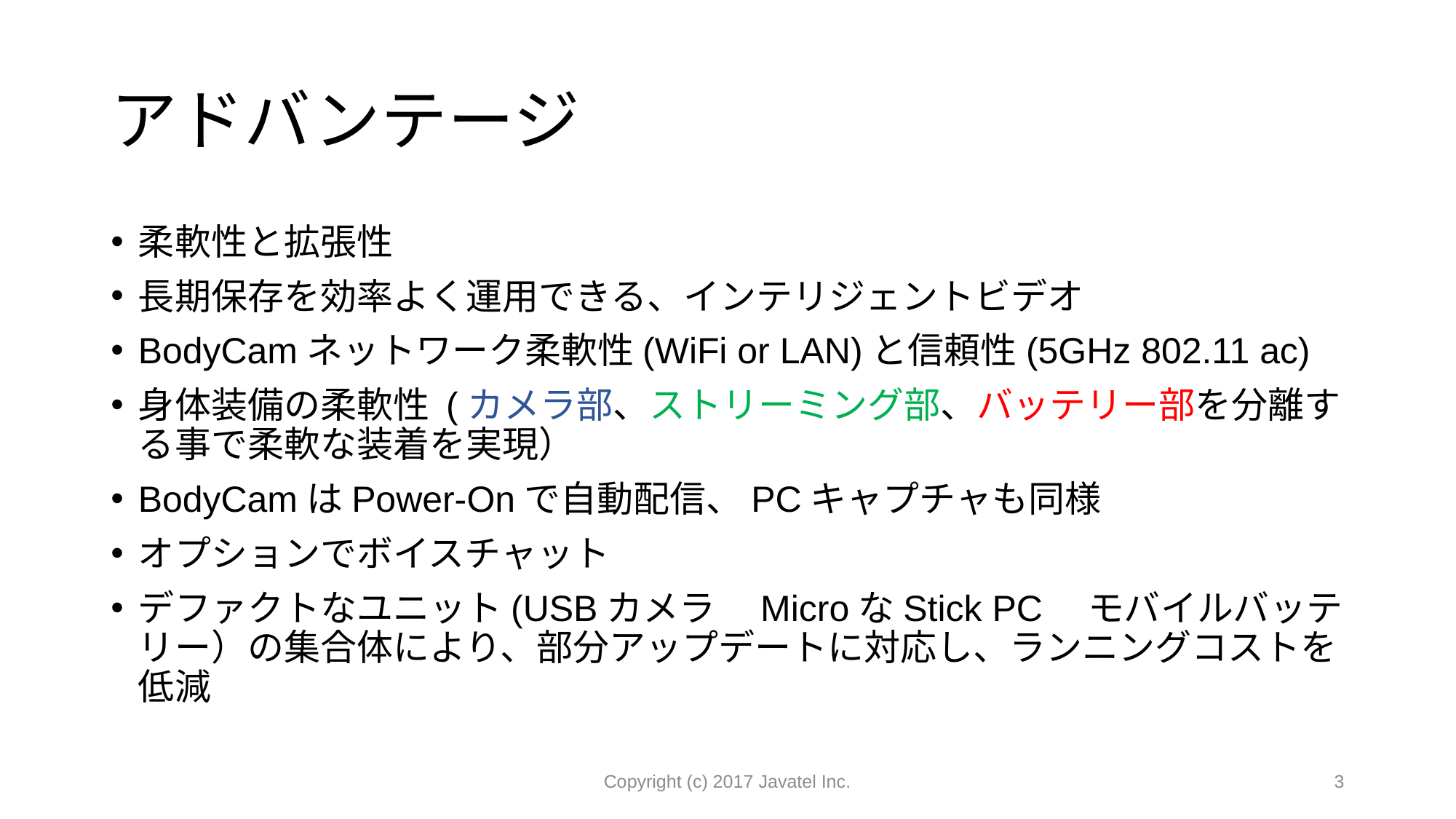

# アドバンテージ
柔軟性と拡張性
長期保存を効率よく運用できる、インテリジェントビデオ
BodyCamネットワーク柔軟性(WiFi or LAN)と信頼性(5GHz 802.11 ac)
身体装備の柔軟性 (カメラ部、ストリーミング部、バッテリー部を分離する事で柔軟な装着を実現）
BodyCamはPower-Onで自動配信、PCキャプチャも同様
オプションでボイスチャット
デファクトなユニット(USBカメラ　MicroなStick PC　モバイルバッテリー）の集合体により、部分アップデートに対応し、ランニングコストを低減

Copyright (c) 2017 Javatel Inc.
3